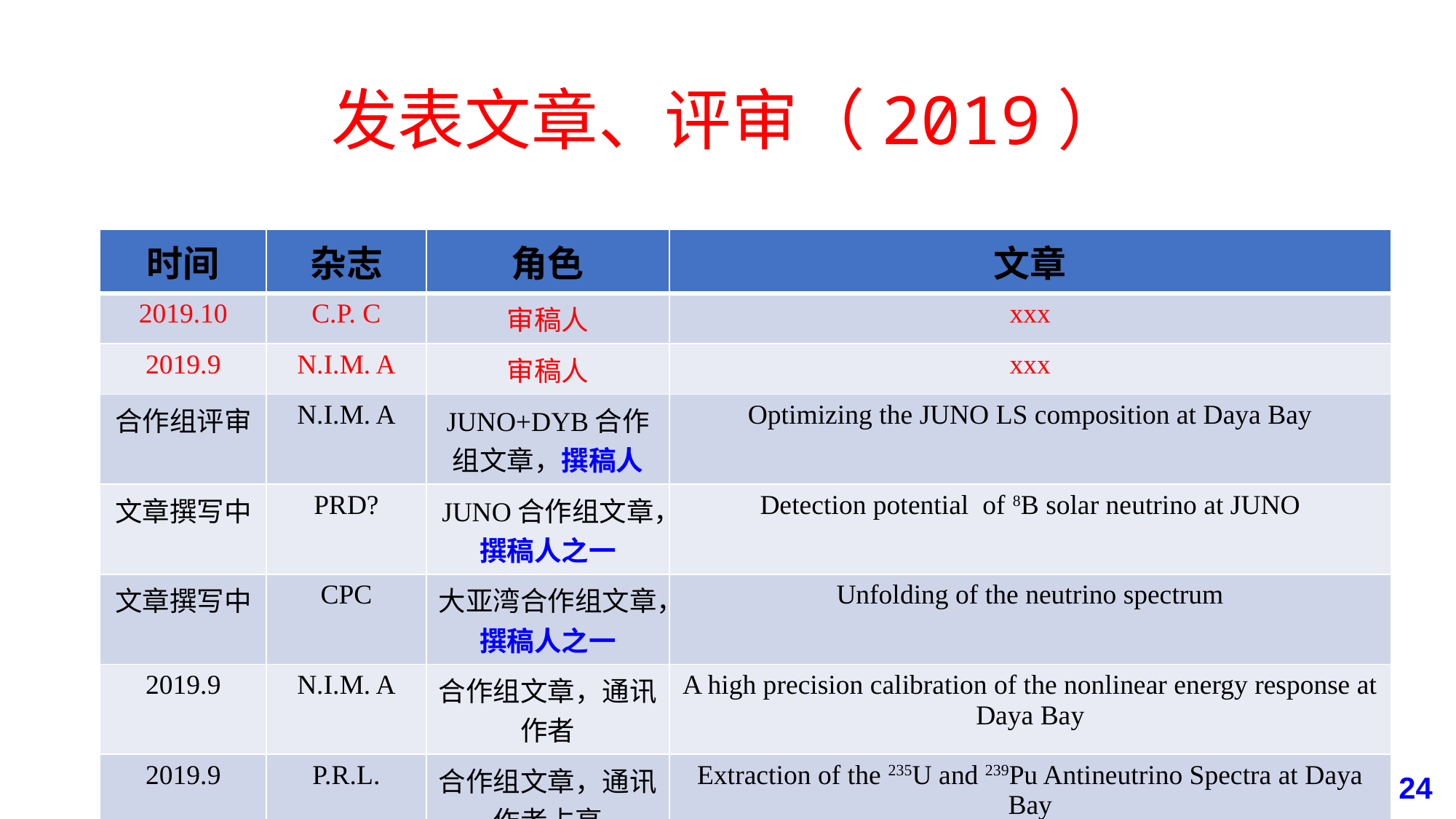

# 发表文章、评审（2019）

| 时间 | 杂志 | 角色 | 文章 |
| --- | --- | --- | --- |
| 2019.10 | C.P. C | 审稿人 | xxx |
| 2019.9 | N.I.M. A | 审稿人 | xxx |
| 合作组评审 | N.I.M. A | JUNO+DYB合作组文章，撰稿人 | Optimizing the JUNO LS composition at Daya Bay |
| 文章撰写中 | PRD? | JUNO合作组文章，撰稿人之一 | Detection potential of 8B solar neutrino at JUNO |
| 文章撰写中 | CPC | 大亚湾合作组文章，撰稿人之一 | Unfolding of the neutrino spectrum |
| 2019.9 | N.I.M. A | 合作组文章，通讯作者 | A high precision calibration of the nonlinear energy response at Daya Bay |
| 2019.9 | P.R.L. | 合作组文章，通讯作者占亮 | Extraction of the 235U and 239Pu Antineutrino Spectra at Daya Bay |
24